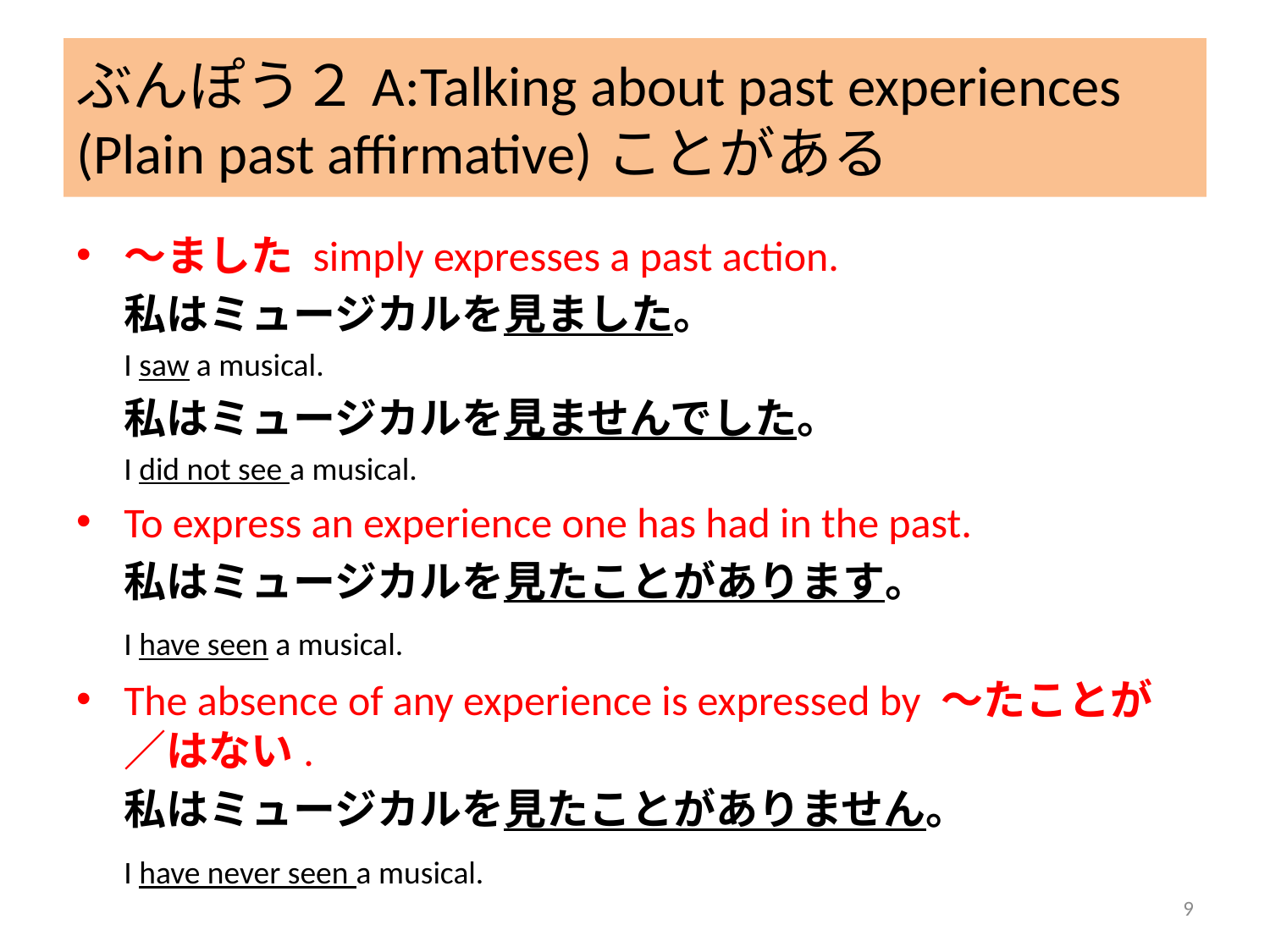

# ぶんぽう２A:Talking about past experiences (Plain past affirmative)ことがある
～ました simply expresses a past action.
	私はミュージカルを見ました。
	I saw a musical.
	私はミュージカルを見ませんでした。
	I did not see a musical.
To express an experience one has had in the past.
	私はミュージカルを見たことがあります。
	I have seen a musical.
The absence of any experience is expressed by ～たことが／はない.
	私はミュージカルを見たことがありません。
	I have never seen a musical.

9